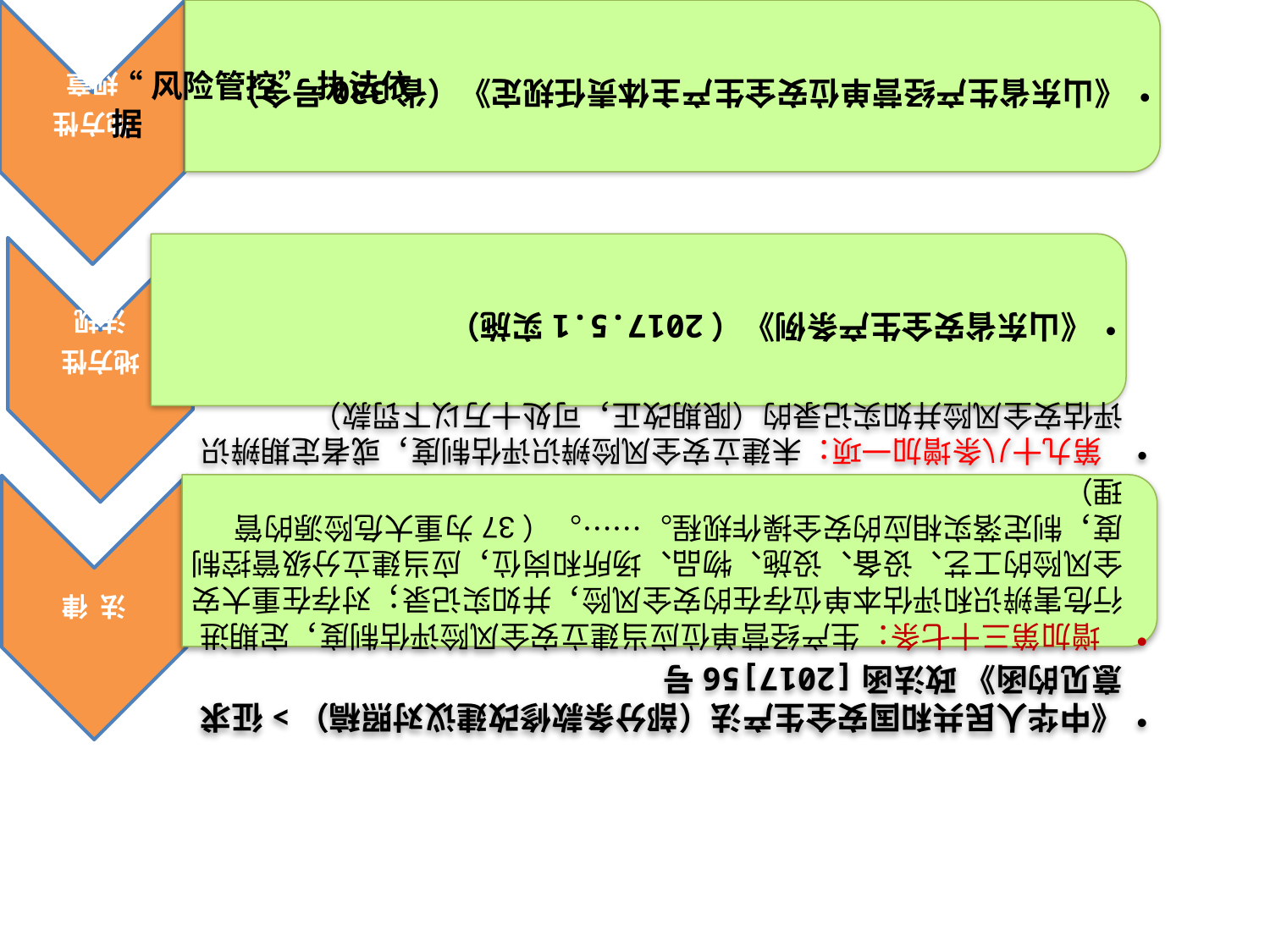

“风险管控” 执法依据

地方性
规章
《山东省生产经营单位安全生产主体责任规定》（省330号令）

地方性
法规
《山东省安全生产条例》（2017.5.1实施）
法  律
《中华人民共和国安全生产法（部分条款修改建议对照稿）>征求意见的函》 政法函[2017]56号
  增加第三十七条：生产经营单位应当建立安全风险评估制度，定期进行危害辨识和评估本单位存在的安全风险，并如实记录；对存在重大安全风险的工艺、设备、设施、物品、场所和岗位，应当建立分级管控制度，制定落实相应的安全操作规程。……。（37为重大危险源的管理）
  第九十八条增加一项：未建立安全风险辨识评估制度，或者定期辨识评估安全风险并如实记录的（限期改正，可处十万以下罚款）

2017年11月 莱芜